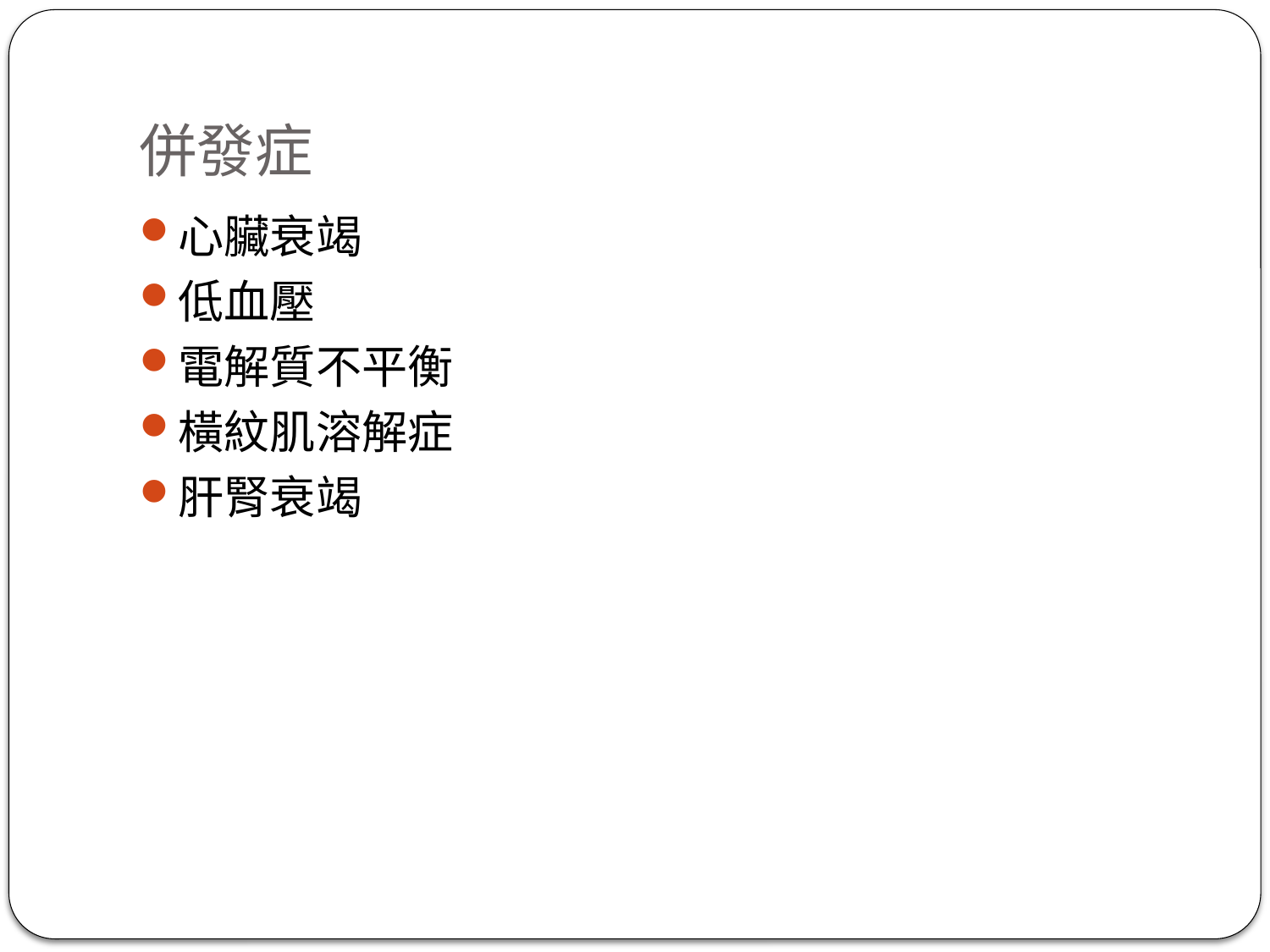

# 併發症
心臟衰竭
低血壓
電解質不平衡
橫紋肌溶解症
肝腎衰竭